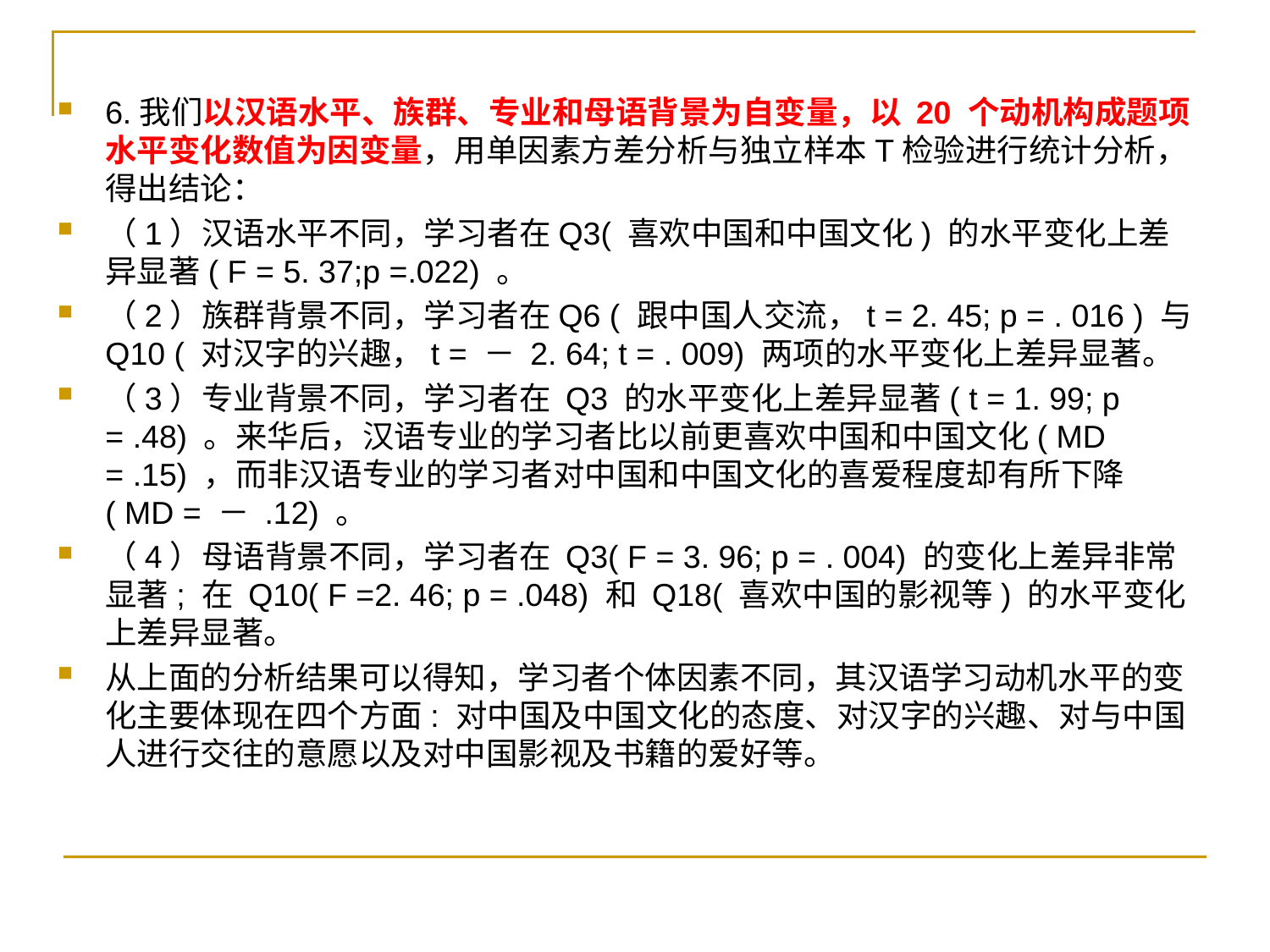

6.我们以汉语水平、族群、专业和母语背景为自变量，以 20 个动机构成题项水平变化数值为因变量，用单因素方差分析与独立样本T检验进行统计分析，得出结论：
（1）汉语水平不同，学习者在Q3( 喜欢中国和中国文化) 的水平变化上差异显著( F = 5. 37;p =.022) 。
（2）族群背景不同，学习者在Q6 ( 跟中国人交流，t = 2. 45; p = . 016 ) 与Q10 ( 对汉字的兴趣，t = － 2. 64; t = . 009) 两项的水平变化上差异显著。
（3）专业背景不同，学习者在 Q3 的水平变化上差异显著( t = 1. 99; p = .48) 。来华后，汉语专业的学习者比以前更喜欢中国和中国文化( MD = .15) ，而非汉语专业的学习者对中国和中国文化的喜爱程度却有所下降( MD = － .12) 。
（4）母语背景不同，学习者在 Q3( F = 3. 96; p = . 004) 的变化上差异非常显著; 在 Q10( F =2. 46; p = .048) 和 Q18( 喜欢中国的影视等) 的水平变化上差异显著。
从上面的分析结果可以得知，学习者个体因素不同，其汉语学习动机水平的变化主要体现在四个方面: 对中国及中国文化的态度、对汉字的兴趣、对与中国人进行交往的意愿以及对中国影视及书籍的爱好等。